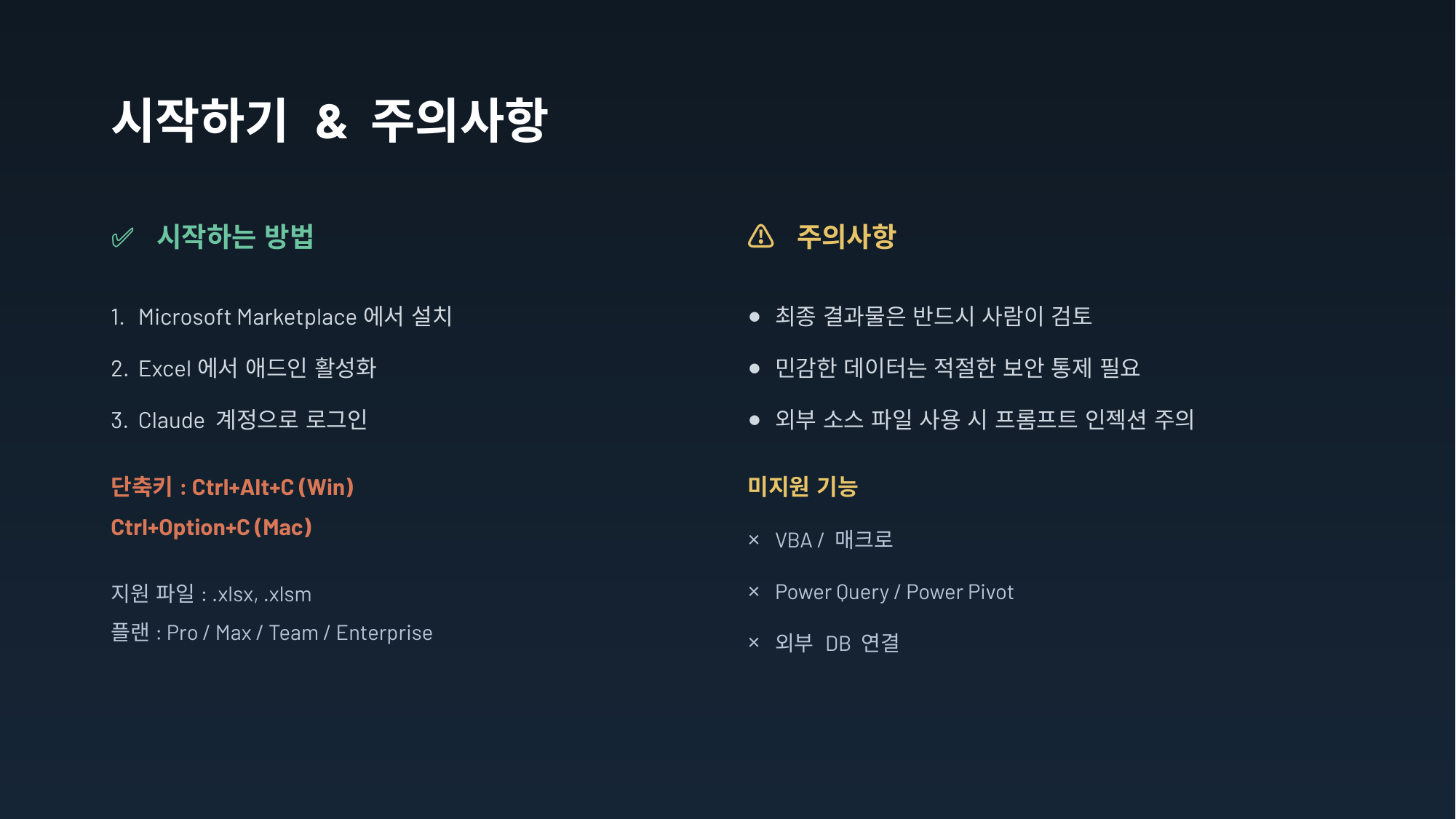

# 시작하기 & 주의사항
✅  시작하는 방법

Microsoft Marketplace에서 설치
Excel에서 애드인 활성화
Claude 계정으로 로그인

단축키: Ctrl+Alt+C (Win)
Ctrl+Option+C (Mac)

지원 파일: .xlsx, .xlsm
플랜: Pro / Max / Team / Enterprise
⚠️  주의사항

최종 결과물은 반드시 사람이 검토
민감한 데이터는 적절한 보안 통제 필요
외부 소스 파일 사용 시 프롬프트 인젝션 주의

미지원 기능
VBA / 매크로
Power Query / Power Pivot
외부 DB 연결